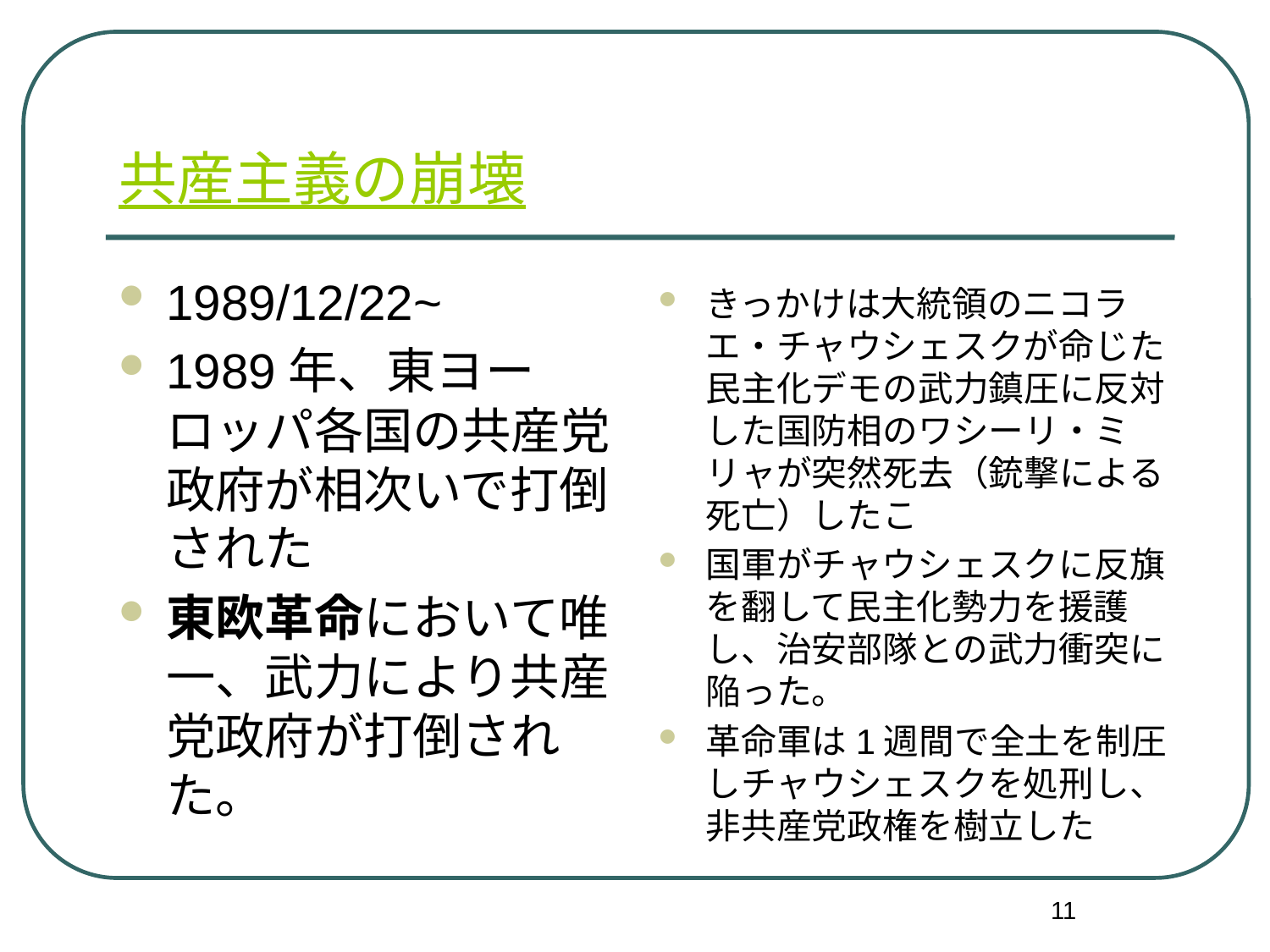

# 共産主義の崩壊
1989/12/22~
1989年、東ヨーロッパ各国の共産党政府が相次いで打倒された
東欧革命において唯一、武力により共産党政府が打倒された。

きっかけは大統領のニコラエ・チャウシェスクが命じた民主化デモの武力鎮圧に反対した国防相のワシーリ・ミリャが突然死去（銃撃による死亡）したこ
国軍がチャウシェスクに反旗を翻して民主化勢力を援護し、治安部隊との武力衝突に陥った。
革命軍は1週間で全土を制圧しチャウシェスクを処刑し、非共産党政権を樹立した

11